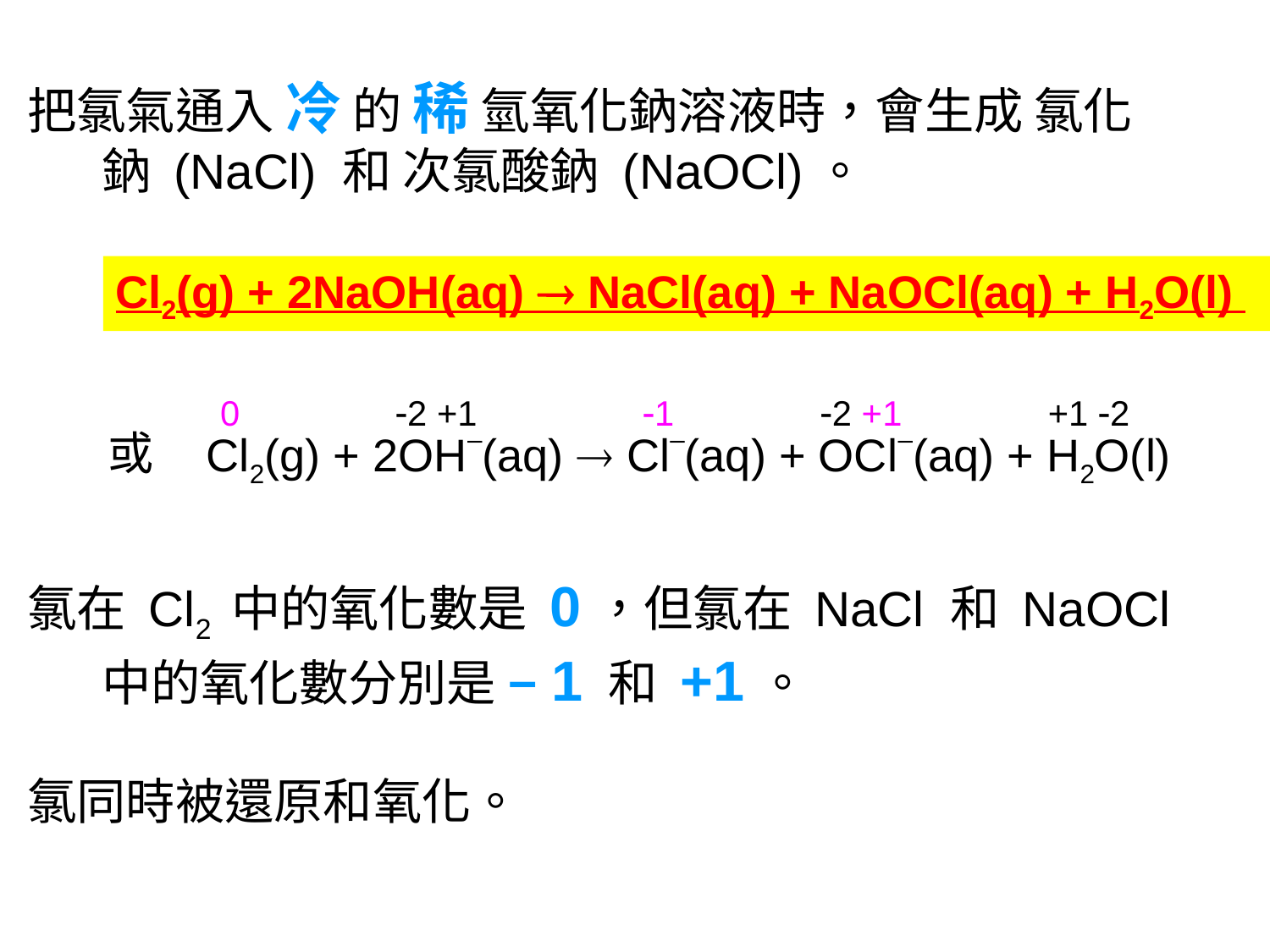

把氯氣通入 冷 的 稀 氫氧化鈉溶液時，會生成 氯化鈉 (NaCl) 和 次氯酸鈉 (NaOCl)。
Cl2(g) + 2NaOH(aq) → NaCl(aq) + NaOCl(aq) + H2O(l)
0                −2 +1                 −1               −2 +1               +1 −2
Cl2(g) + 2OH–(aq) → Cl–(aq) + OCl–(aq) + H2O(l)
或
氯在 Cl2 中的氧化數是 0，但氯在 NaCl 和 NaOCl 中的氧化數分別是 –1 和 +1。
氯同時被還原和氧化。